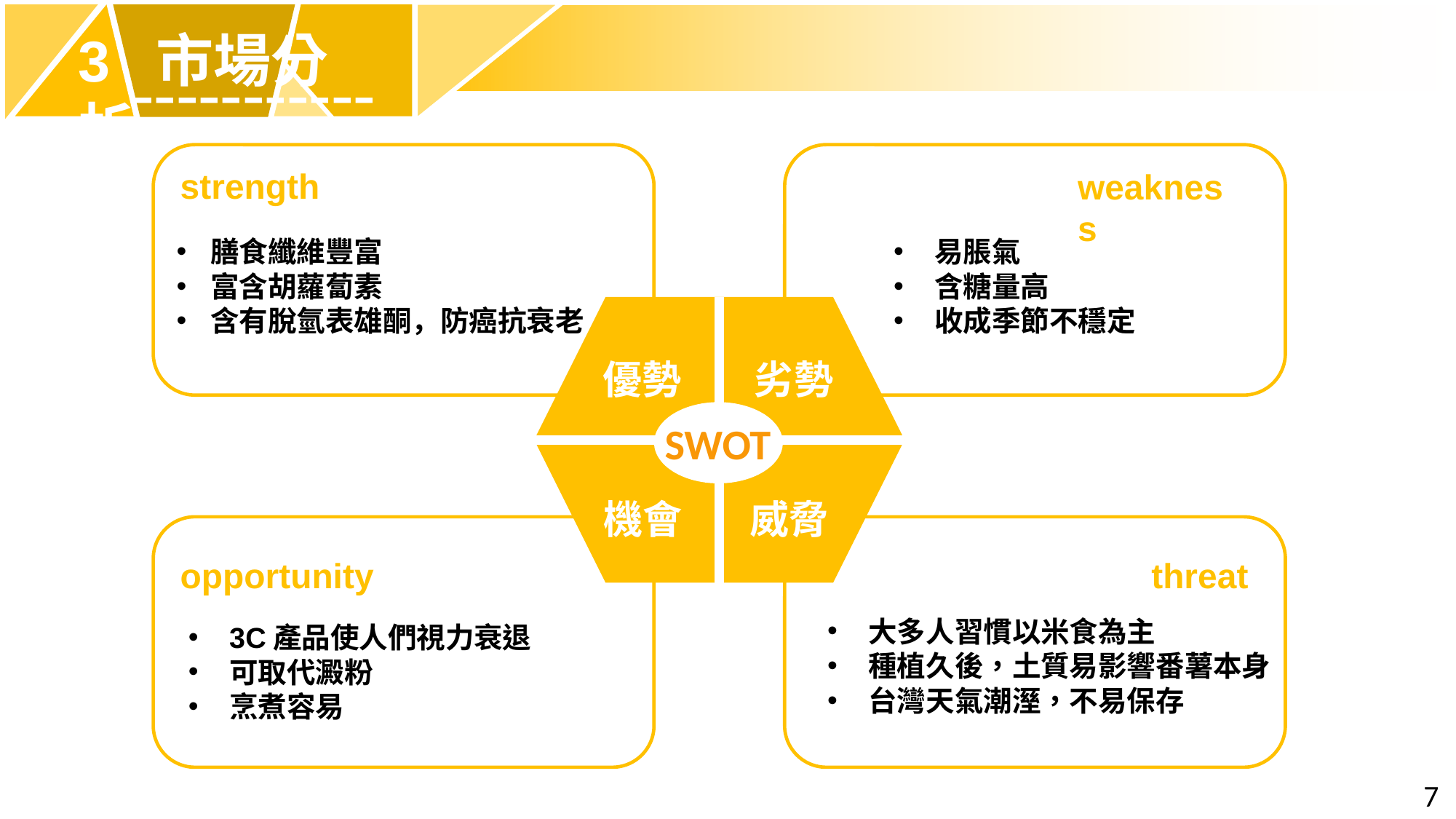

3  市場分析
-----------

strength
weakness

膳食纖維豐富
富含胡蘿蔔素
含有脫氫表雄酮，防癌抗衰老
易脹氣
含糖量高
收成季節不穩定

劣勢
優勢

SWOT
機會
威脅

opportunity
threat
大多人習慣以米食為主
種植久後，土質易影響番薯本身
台灣天氣潮溼，不易保存
3C產品使人們視力衰退
可取代澱粉
烹煮容易
7